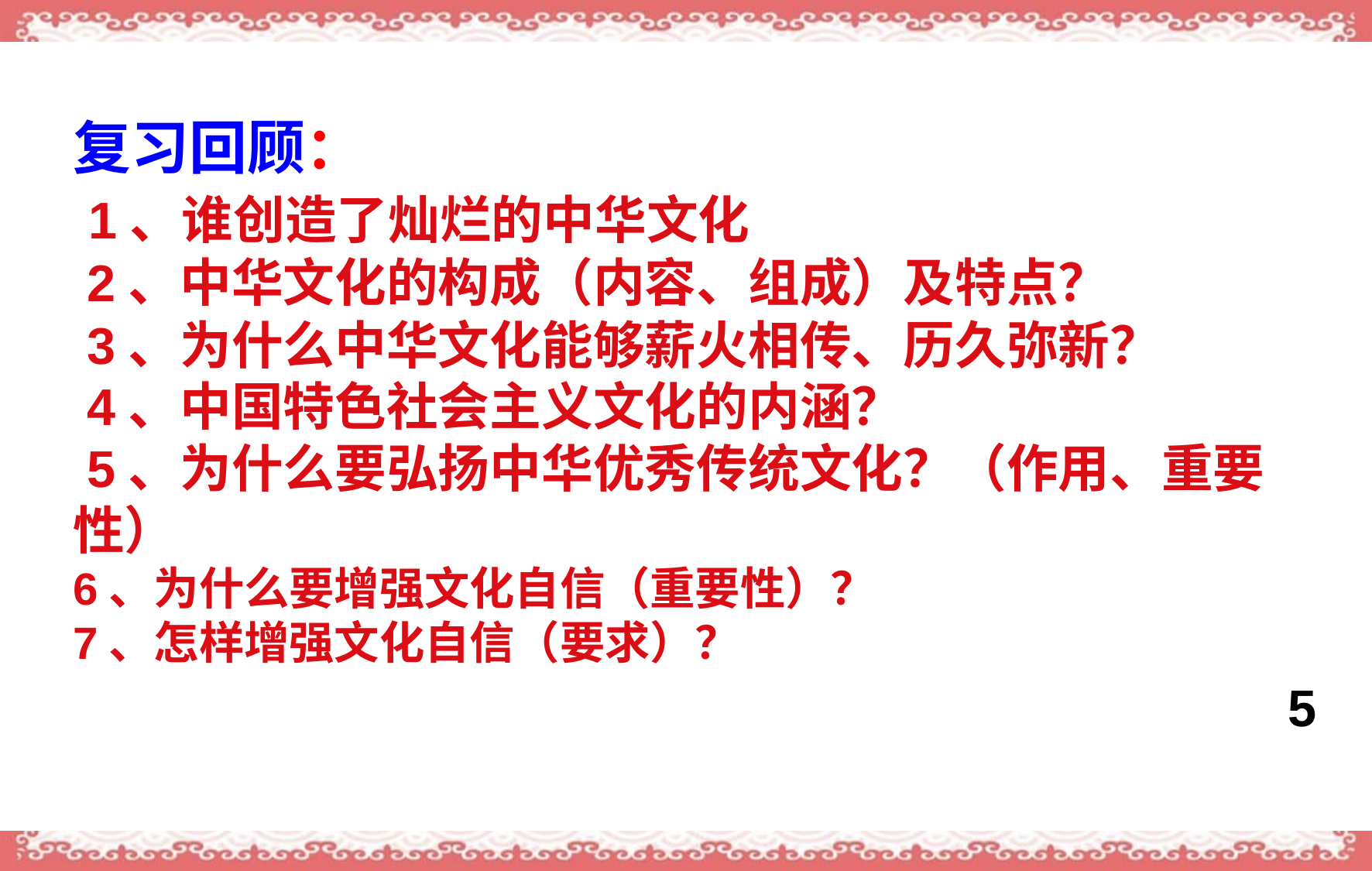

复习回顾：
 1、谁创造了灿烂的中华文化
 2、中华文化的构成（内容、组成）及特点？
 3、为什么中华文化能够薪火相传、历久弥新？
 4、中国特色社会主义文化的内涵？
 5、为什么要弘扬中华优秀传统文化？（作用、重要性）
6、为什么要增强文化自信（重要性）？
7、怎样增强文化自信（要求）？
   5